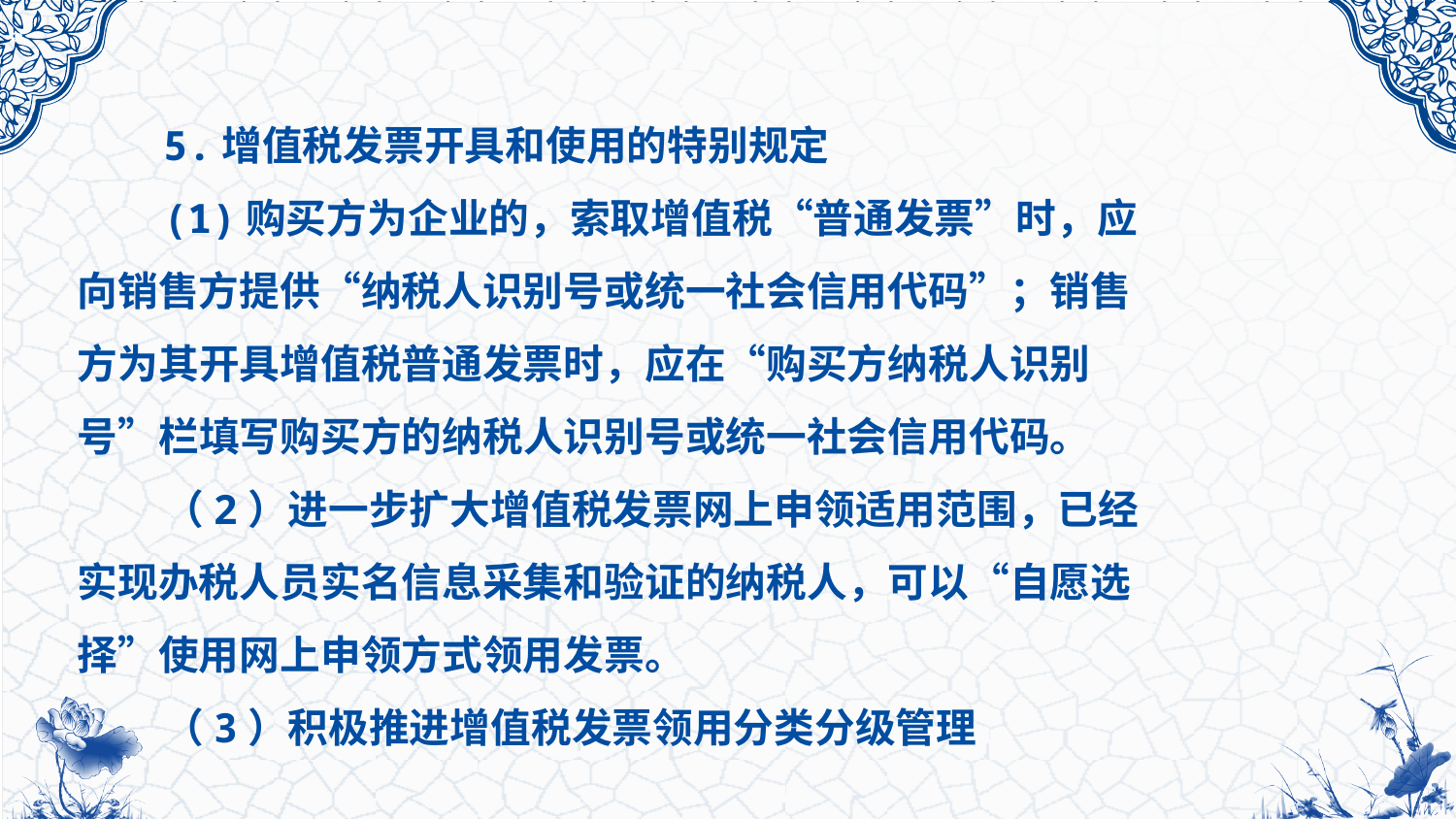

5.增值税发票开具和使用的特别规定
(1)购买方为企业的，索取增值税“普通发票”时，应向销售方提供“纳税人识别号或统一社会信用代码”；销售方为其开具增值税普通发票时，应在“购买方纳税人识别号”栏填写购买方的纳税人识别号或统一社会信用代码。
（2）进一步扩大增值税发票网上申领适用范围，已经实现办税人员实名信息采集和验证的纳税人，可以“自愿选择”使用网上申领方式领用发票。
（3）积极推进增值税发票领用分类分级管理